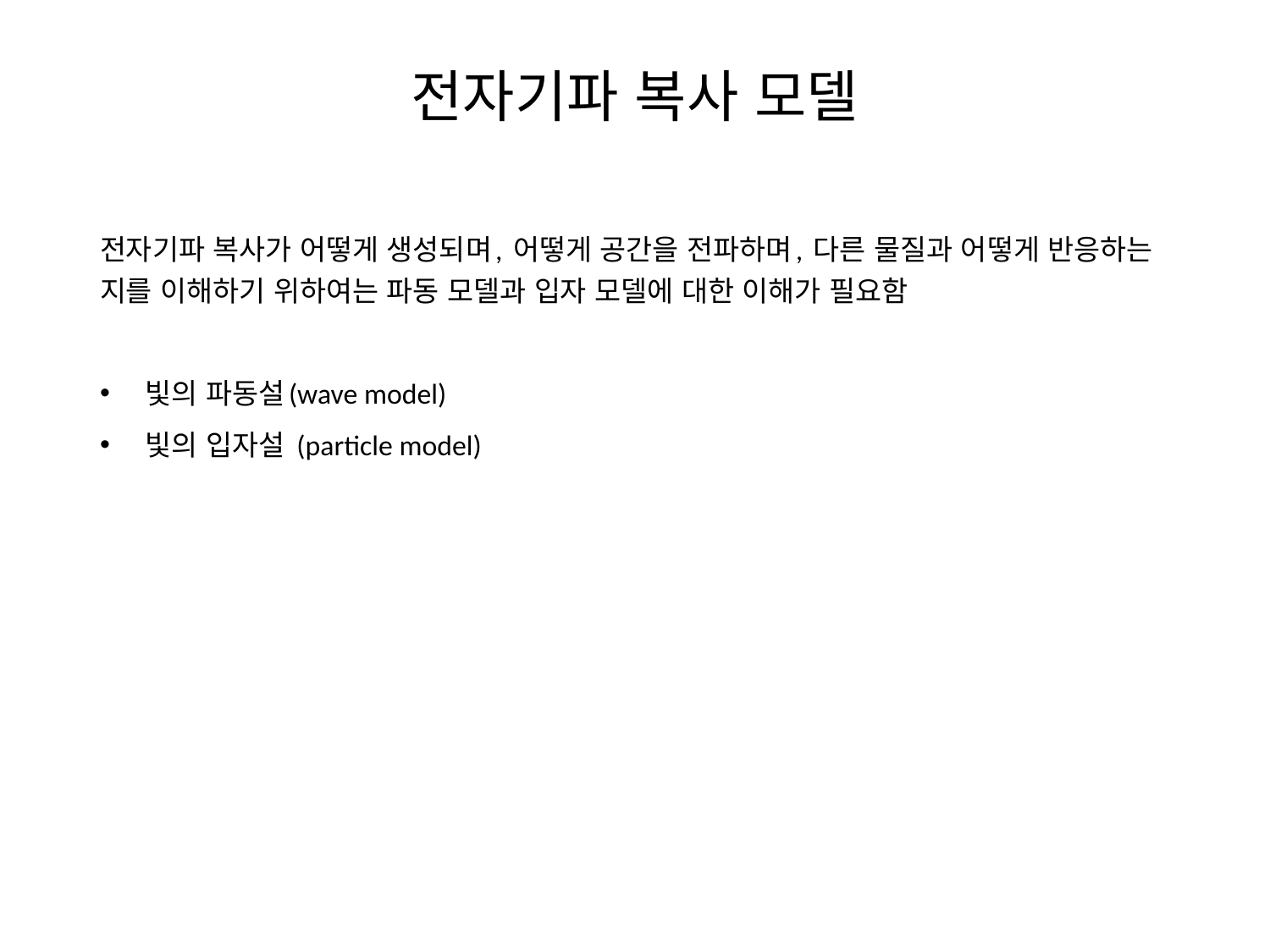

# 전자기파 복사 모델
전자기파 복사가 어떻게 생성되며, 어떻게 공간을 전파하며, 다른 물질과 어떻게 반응하는 지를 이해하기 위하여는 파동 모델과 입자 모델에 대한 이해가 필요함

 빛의 파동설(wave model)
 빛의 입자설 (particle model)